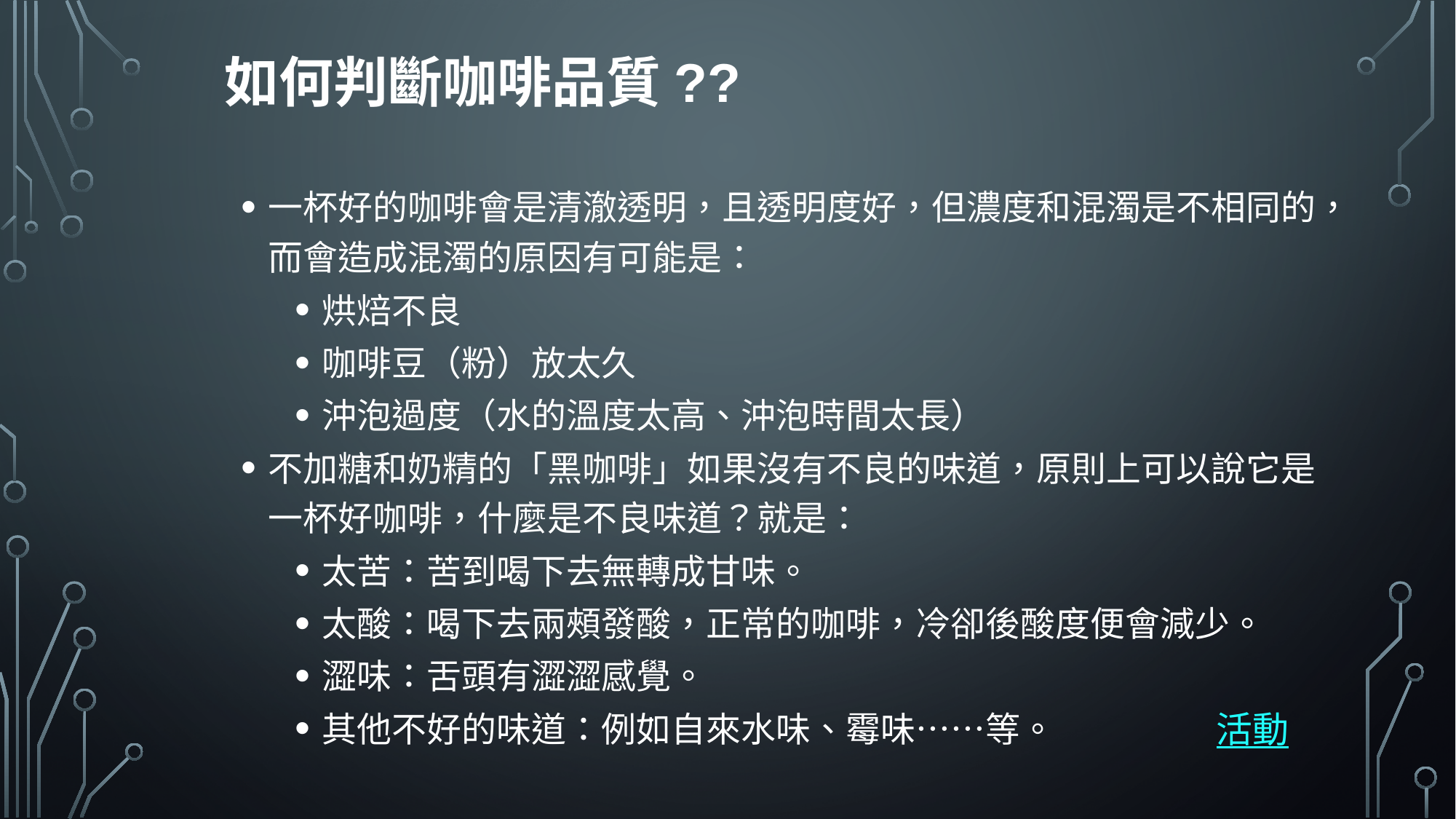

# 如何判斷咖啡品質??

一杯好的咖啡會是清澈透明，且透明度好，但濃度和混濁是不相同的，而會造成混濁的原因有可能是：
烘焙不良
咖啡豆（粉）放太久
沖泡過度（水的溫度太高、沖泡時間太長）
不加糖和奶精的「黑咖啡」如果沒有不良的味道，原則上可以說它是一杯好咖啡，什麼是不良味道？就是：
太苦：苦到喝下去無轉成甘味。
太酸：喝下去兩頰發酸，正常的咖啡，冷卻後酸度便會減少。
澀味：舌頭有澀澀感覺。
其他不好的味道：例如自來水味、霉味……等。

活動